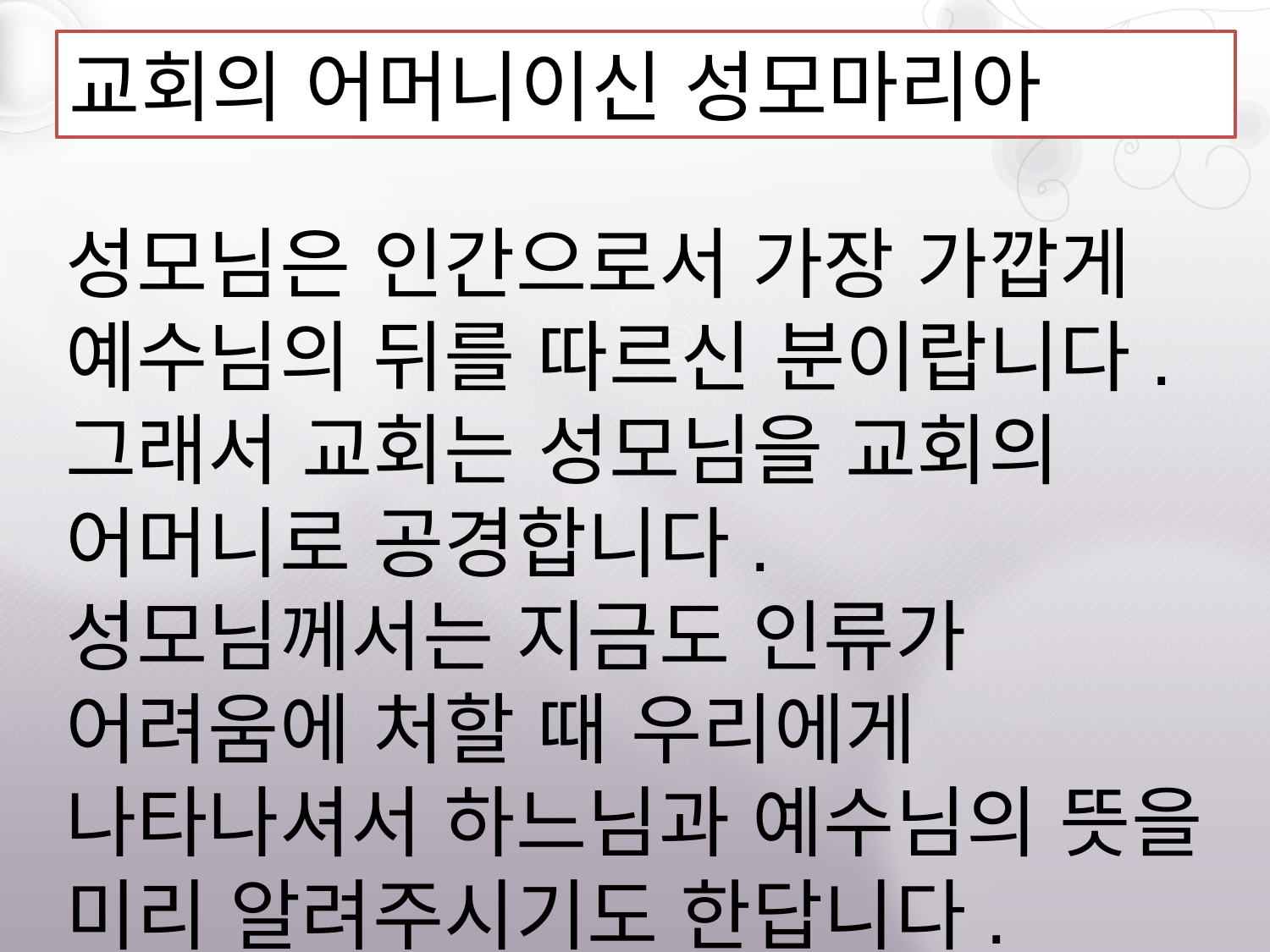

교회의 어머니이신 성모마리아
성모님은 인간으로서 가장 가깝게 예수님의 뒤를 따르신 분이랍니다. 그래서 교회는 성모님을 교회의 어머니로 공경합니다. 성모님께서는 지금도 인류가 어려움에 처할 때 우리에게 나타나셔서 하느님과 예수님의 뜻을 미리 알려주시기도 한답니다.